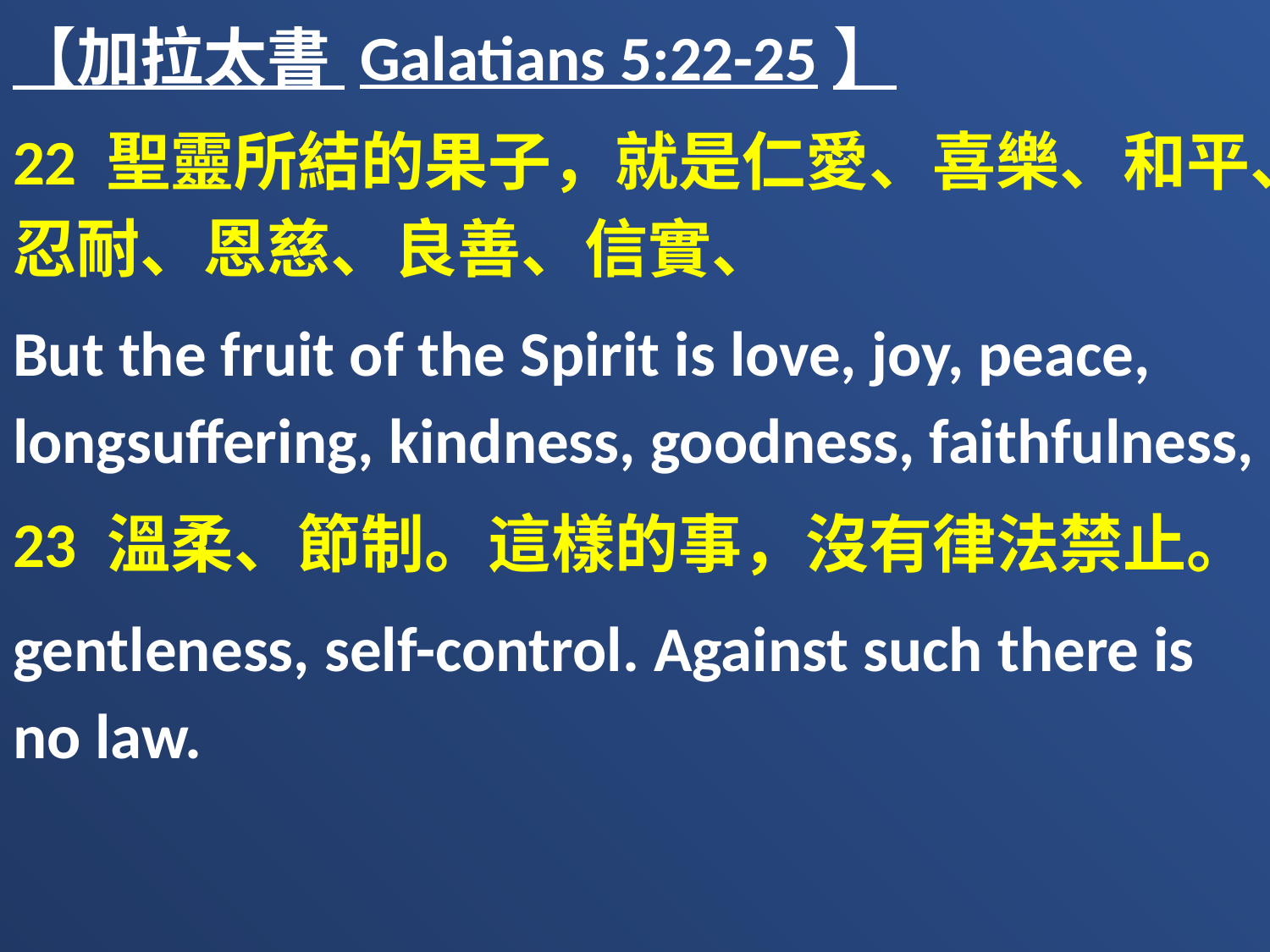

【加拉太書 Galatians 5:22-25】
22 聖靈所結的果子，就是仁愛、喜樂、和平、忍耐、恩慈、良善、信實、
But the fruit of the Spirit is love, joy, peace, longsuffering, kindness, goodness, faithfulness,
23 溫柔、節制。這樣的事，沒有律法禁止。
gentleness, self-control. Against such there is no law.